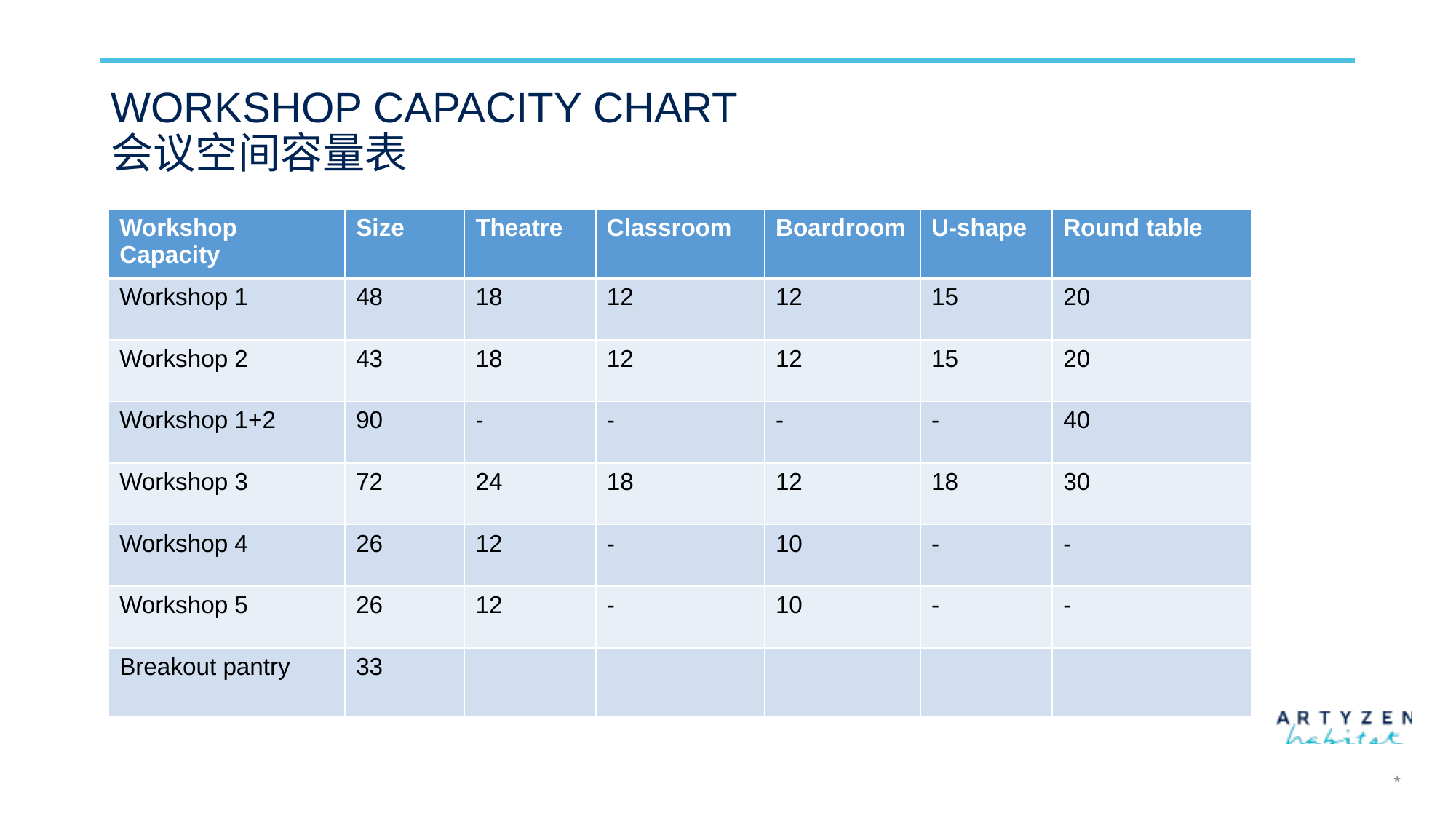

# WORKSHOP capacity chart 会议空间容量表
| Workshop Capacity | Size | Theatre | Classroom | Boardroom | U-shape | Round table |
| --- | --- | --- | --- | --- | --- | --- |
| Workshop 1 | 48 | 18 | 12 | 12 | 15 | 20 |
| Workshop 2 | 43 | 18 | 12 | 12 | 15 | 20 |
| Workshop 1+2 | 90 | - | - | - | - | 40 |
| Workshop 3 | 72 | 24 | 18 | 12 | 18 | 30 |
| Workshop 4 | 26 | 12 | - | 10 | - | - |
| Workshop 5 | 26 | 12 | - | 10 | - | - |
| Breakout pantry | 33 |  |  |  |  |  |
*